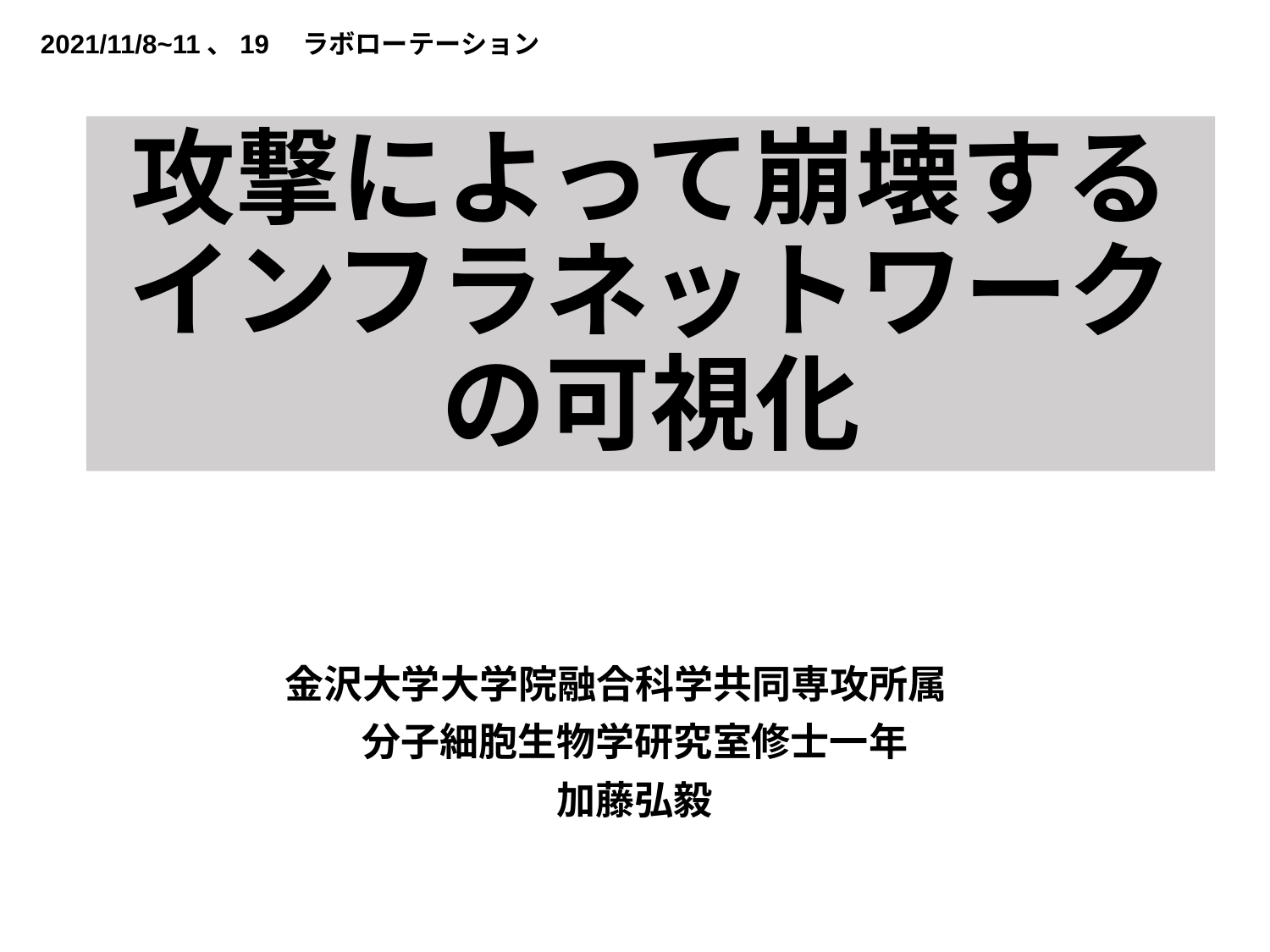

2021/11/8~11、19　ラボローテーション
# 攻撃によって崩壊する インフラネットワークの可視化
金沢大学大学院融合科学共同専攻所属
分子細胞生物学研究室修士一年
加藤弘毅